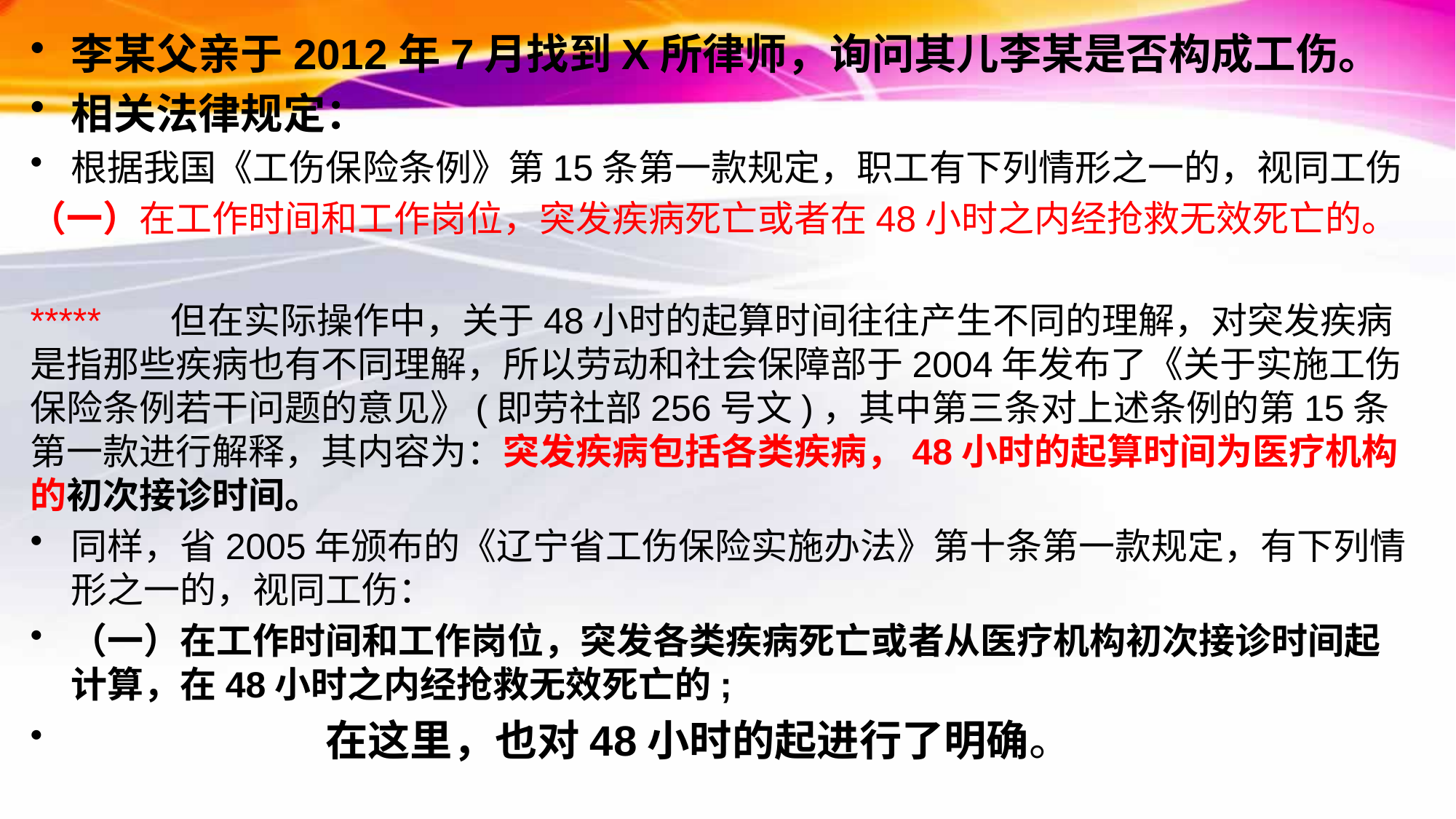

李某父亲于2012年7月找到X所律师，询问其儿李某是否构成工伤。
相关法律规定：
根据我国《工伤保险条例》第15条第一款规定，职工有下列情形之一的，视同工伤
（一）在工作时间和工作岗位，突发疾病死亡或者在48小时之内经抢救无效死亡的。

*****      但在实际操作中，关于48小时的起算时间往往产生不同的理解，对突发疾病是指那些疾病也有不同理解，所以劳动和社会保障部于2004年发布了《关于实施工伤保险条例若干问题的意见》(即劳社部256号文)，其中第三条对上述条例的第15条第一款进行解释，其内容为：突发疾病包括各类疾病，48小时的起算时间为医疗机构的初次接诊时间。
同样，省2005年颁布的《辽宁省工伤保险实施办法》第十条第一款规定，有下列情形之一的，视同工伤：
（一）在工作时间和工作岗位，突发各类疾病死亡或者从医疗机构初次接诊时间起计算，在48小时之内经抢救无效死亡的;
                              在这里，也对48小时的起进行了明确。

18